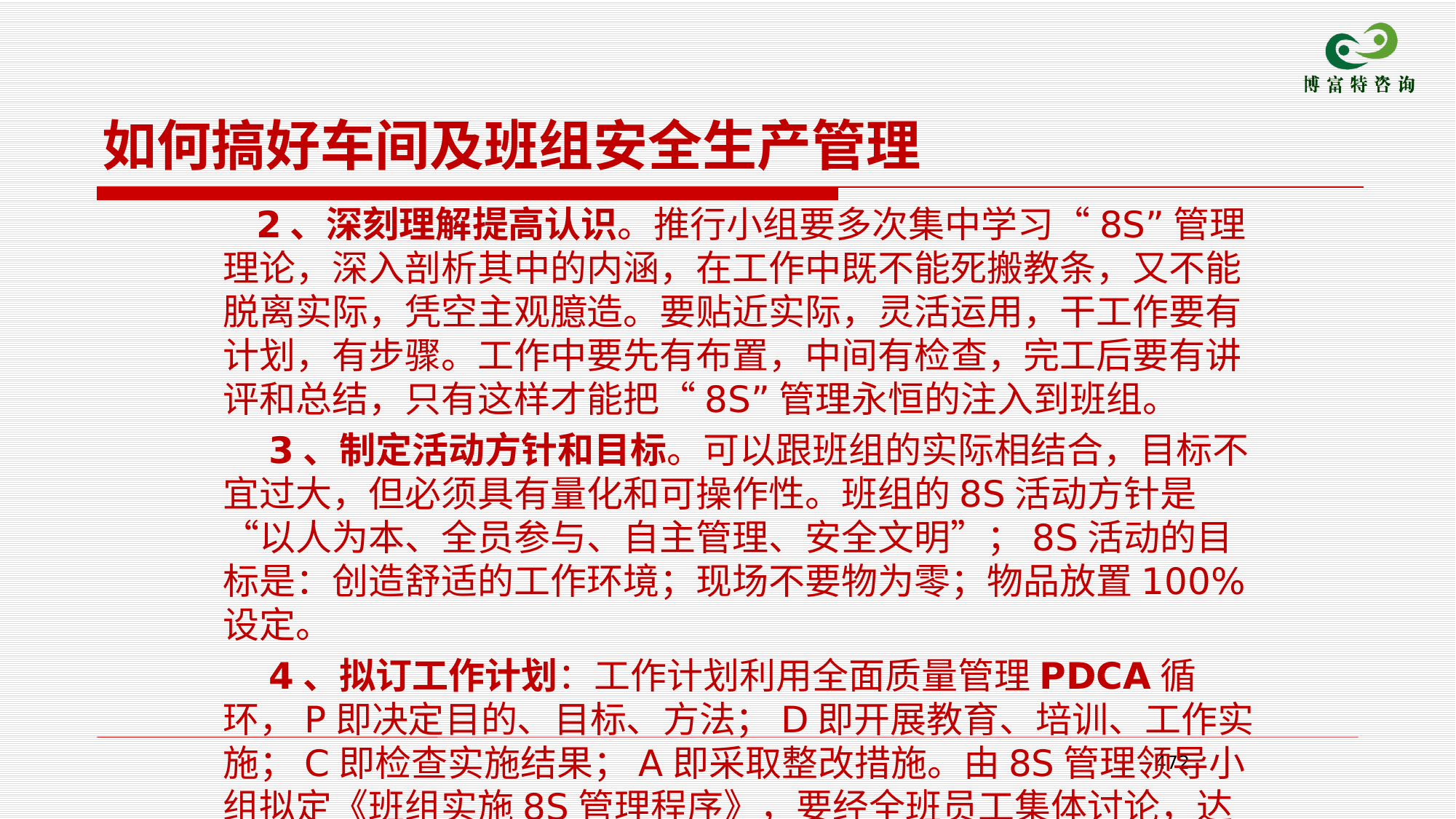

如何搞好车间及班组安全生产管理
       2、深刻理解提高认识。推行小组要多次集中学习“8S”管理理论，深入剖析其中的内涵，在工作中既不能死搬教条，又不能脱离实际，凭空主观臆造。要贴近实际，灵活运用，干工作要有计划，有步骤。工作中要先有布置，中间有检查，完工后要有讲评和总结，只有这样才能把“8S”管理永恒的注入到班组。
        3、制定活动方针和目标。可以跟班组的实际相结合，目标不宜过大，但必须具有量化和可操作性。班组的8S活动方针是“以人为本、全员参与、自主管理、安全文明”；8S活动的目标是：创造舒适的工作环境；现场不要物为零；物品放置100%设定。
        4、拟订工作计划：工作计划利用全面质量管理PDCA循环，P即决定目的、目标、方法；D即开展教育、培训、工作实施；C即检查实施结果；A即采取整改措施。由8S管理领导小组拟定《班组实施8S管理程序》，要经全班员工集体讨论，达成共识。

472